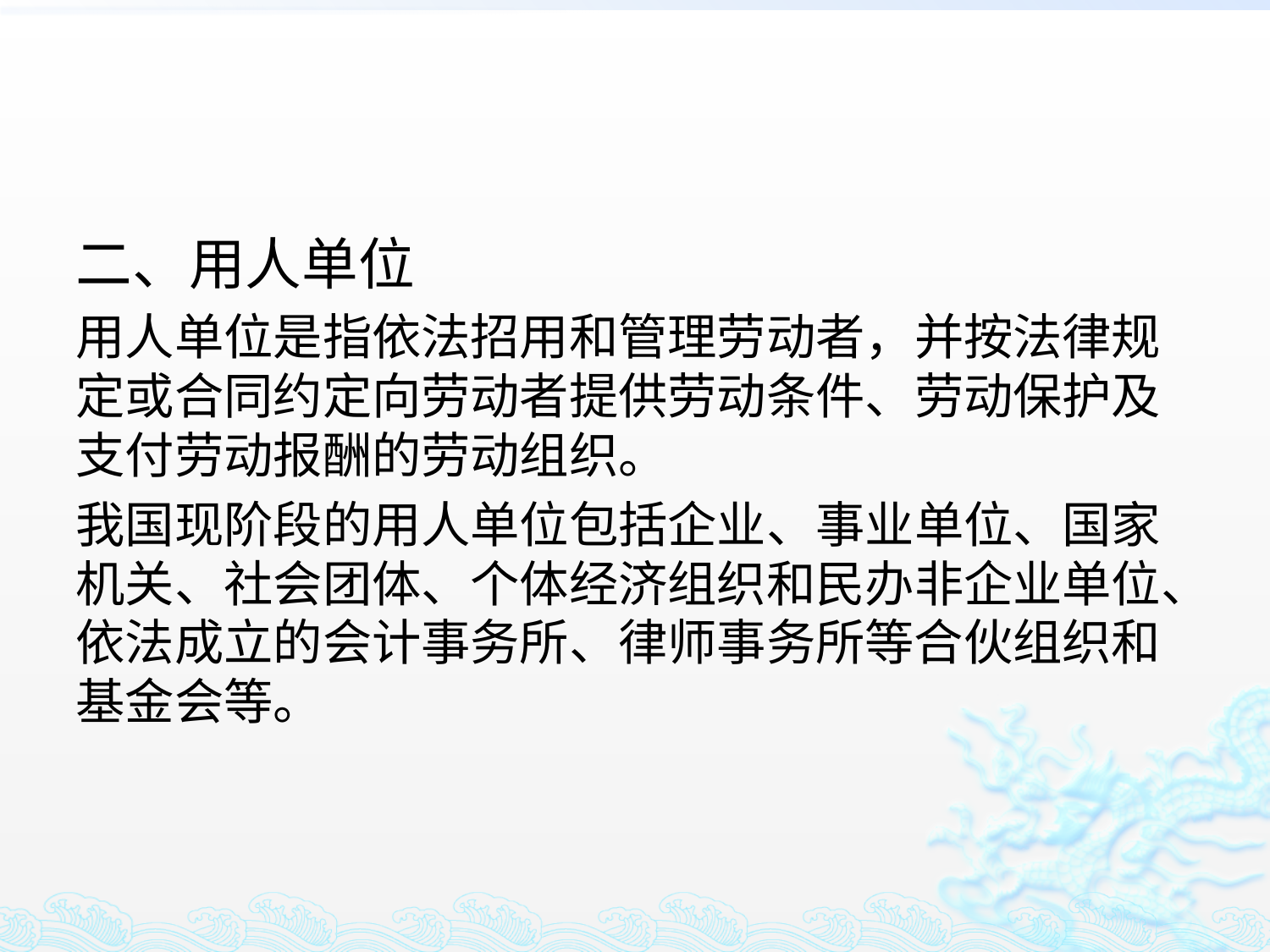

#
二、用人单位
用人单位是指依法招用和管理劳动者，并按法律规定或合同约定向劳动者提供劳动条件、劳动保护及支付劳动报酬的劳动组织。
我国现阶段的用人单位包括企业、事业单位、国家机关、社会团体、个体经济组织和民办非企业单位、依法成立的会计事务所、律师事务所等合伙组织和基金会等。